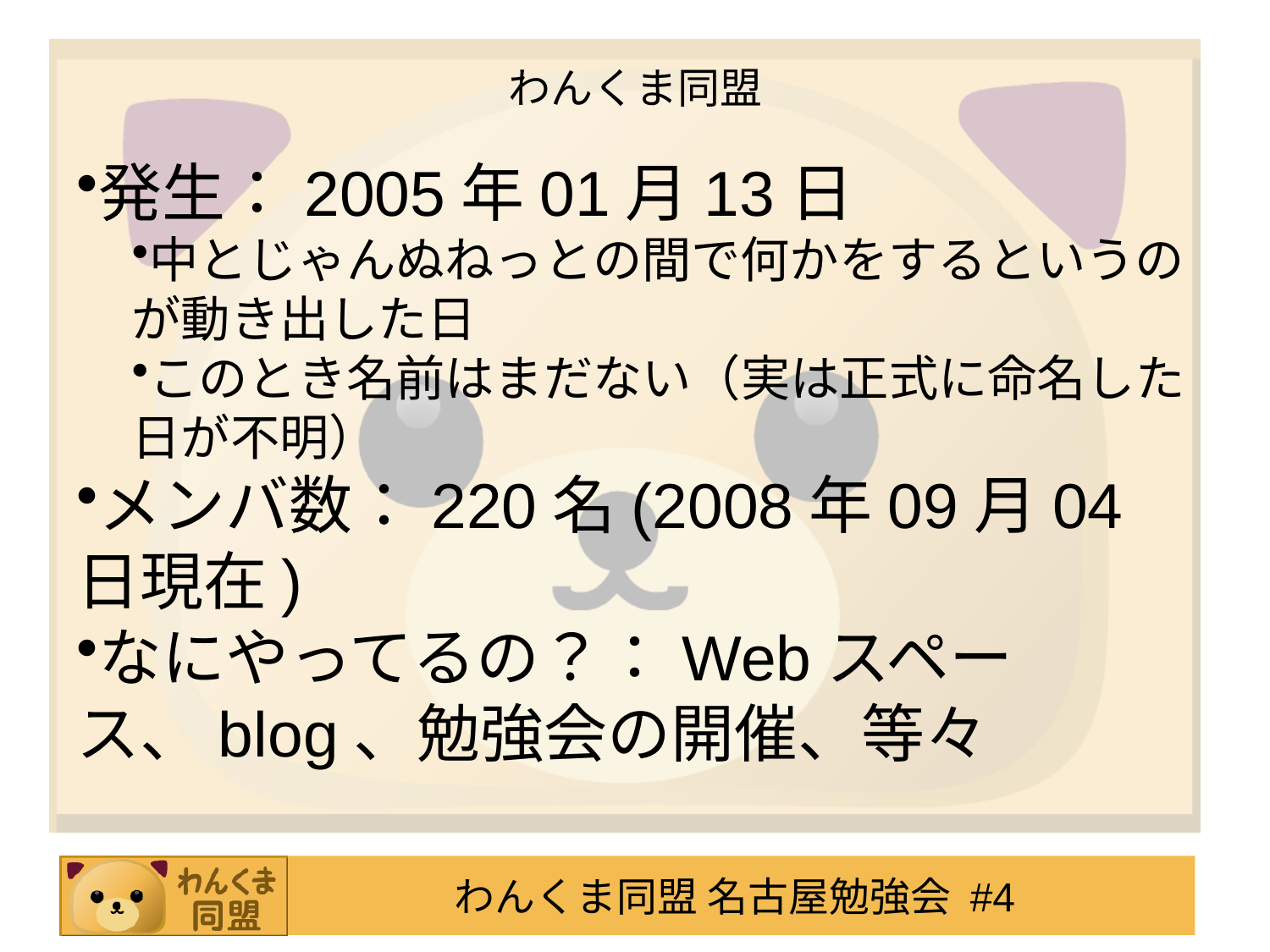

# わんくま同盟
発生：2005年01月13日
中とじゃんぬねっとの間で何かをするというのが動き出した日
このとき名前はまだない（実は正式に命名した日が不明）
メンバ数：220名(2008年09月04日現在)
なにやってるの？：Webスペース、blog、勉強会の開催、等々